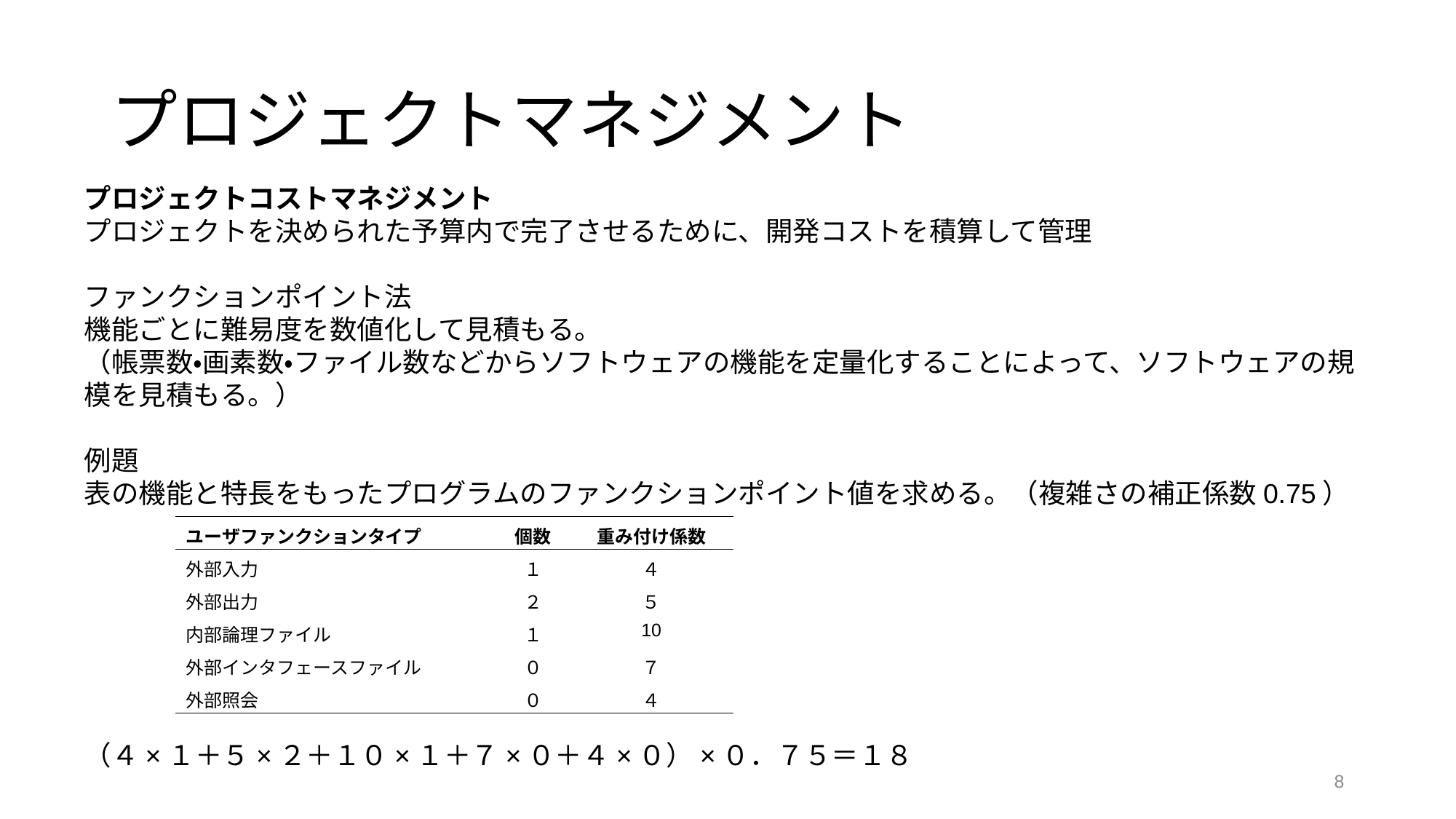

# プロジェクトマネジメント
プロジェクトコストマネジメント
プロジェクトを決められた予算内で完了させるために、開発コストを積算して管理

ファンクションポイント法
機能ごとに難易度を数値化して見積もる。
（帳票数・画素数・ファイル数などからソフトウェアの機能を定量化することによって、ソフトウェアの規模を見積もる。）

例題
表の機能と特長をもったプログラムのファンクションポイント値を求める。（複雑さの補正係数0.75）

（４×１＋５×２＋１０×１＋７×０＋４×０）×０．７５＝１８

| ユーザファンクションタイプ | 個数 | 重み付け係数 |
| --- | --- | --- |
| 外部入力 | １ | ４ |
| 外部出力 | ２ | ５ |
| 内部論理ファイル | １ | 10 |
| 外部インタフェースファイル | ０ | ７ |
| 外部照会 | ０ | ４ |
8